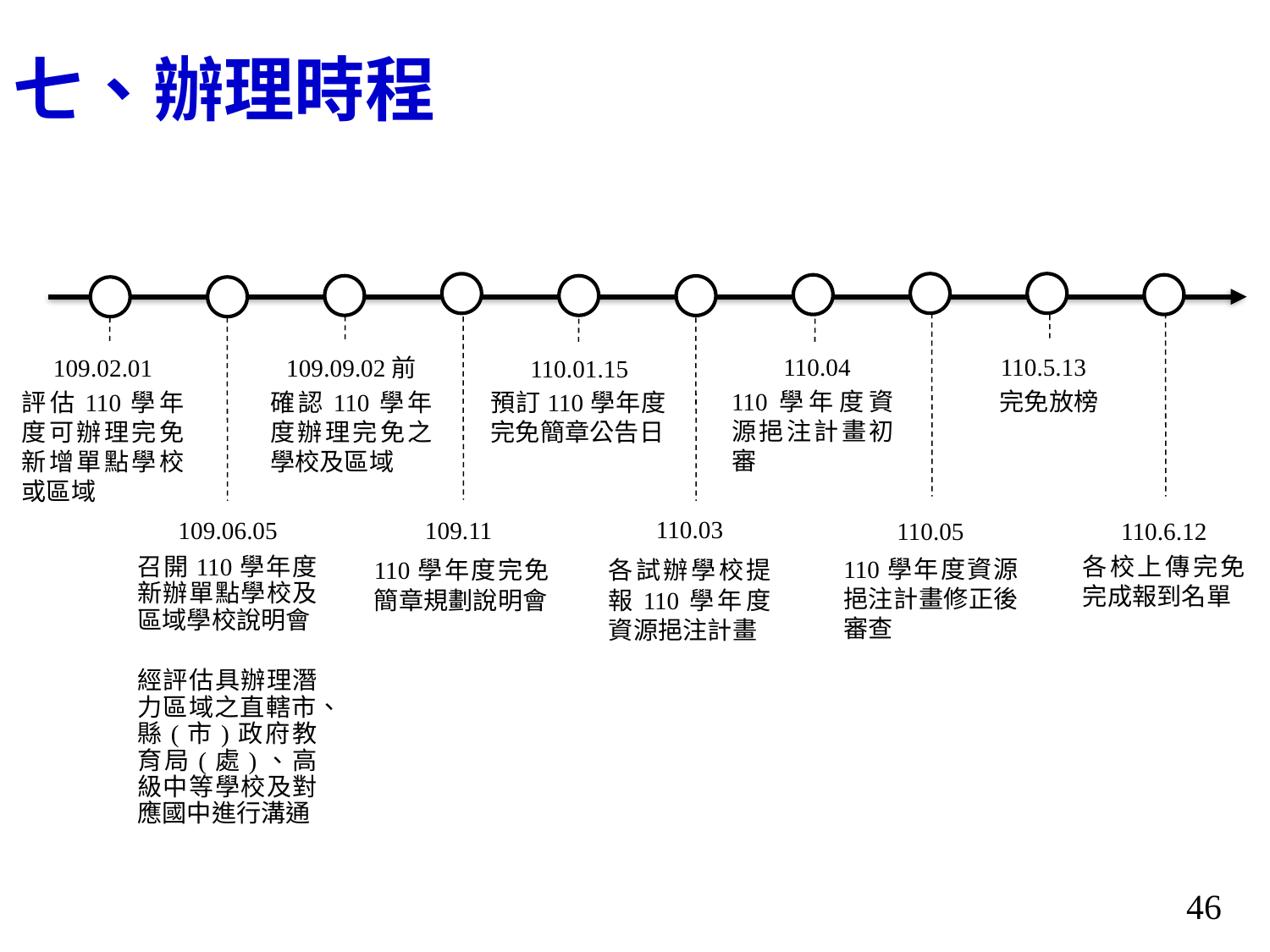

# 七、辦理時程

109.02.01
110.5.13
110.04
109.09.02前
110.01.15
完免放榜
110學年度資源挹注計畫初審
確認110學年度辦理完免之學校及區域
預訂110學年度完免簡章公告日
評估110學年度可辦理完免新增單點學校或區域
110.03
109.06.05
109.11
110.6.12
110.05
各校上傳完免完成報到名單
110學年度資源挹注計畫修正後審查
召開110學年度新辦單點學校及區域學校說明會

經評估具辦理潛力區域之直轄市、縣(市)政府教育局(處)、高級中等學校及對應國中進行溝通
110學年度完免簡章規劃說明會
各試辦學校提報110學年度資源挹注計畫
46